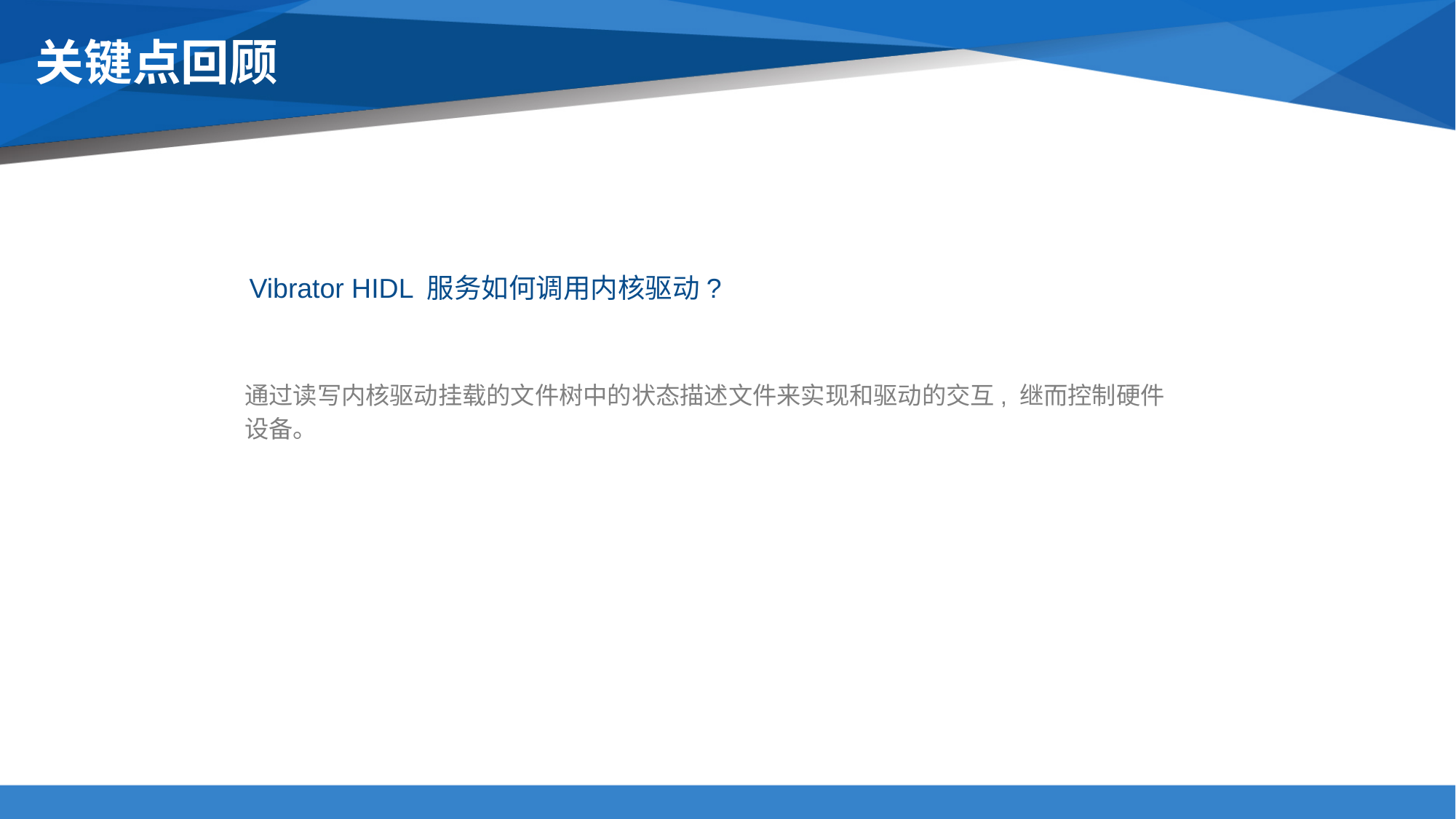

# 关键点回顾
Vibrator HIDL 服务如何调用内核驱动?
通过读写内核驱动挂载的文件树中的状态描述文件来实现和驱动的交互, 继而控制硬件设备。